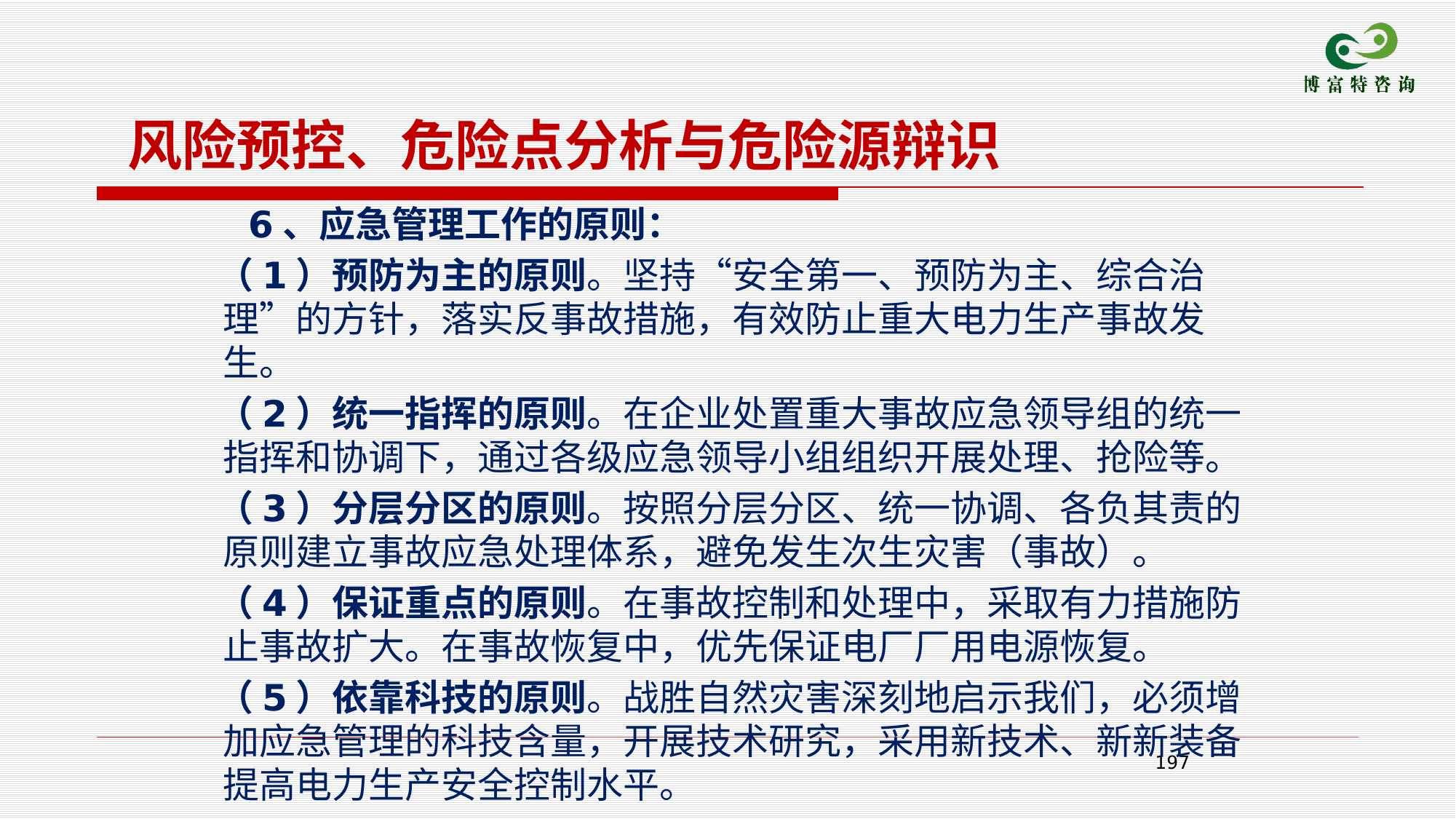

风险预控、危险点分析与危险源辩识
       6、应急管理工作的原则：
     （1）预防为主的原则。坚持“安全第一、预防为主、综合治理”的方针，落实反事故措施，有效防止重大电力生产事故发生。
     （2）统一指挥的原则。在企业处置重大事故应急领导组的统一指挥和协调下，通过各级应急领导小组组织开展处理、抢险等。
     （3）分层分区的原则。按照分层分区、统一协调、各负其责的原则建立事故应急处理体系，避免发生次生灾害（事故）。
     （4）保证重点的原则。在事故控制和处理中，采取有力措施防止事故扩大。在事故恢复中，优先保证电厂厂用电源恢复。
     （5）依靠科技的原则。战胜自然灾害深刻地启示我们，必须增加应急管理的科技含量，开展技术研究，采用新技术、新新装备提高电力生产安全控制水平。

197